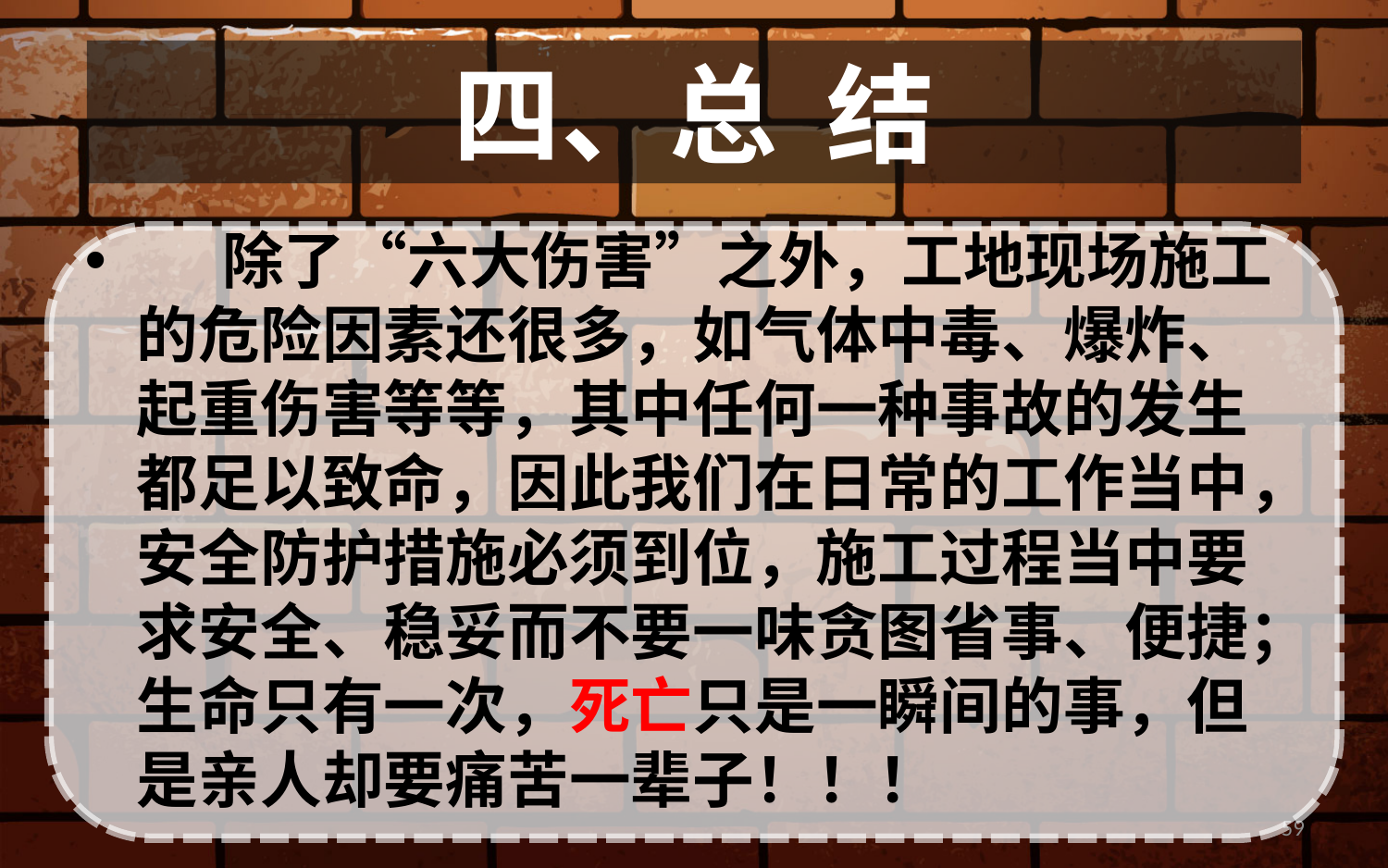

四、总  结
     除了“六大伤害”之外，工地现场施工的危险因素还很多，如气体中毒、爆炸、起重伤害等等，其中任何一种事故的发生都足以致命，因此我们在日常的工作当中，安全防护措施必须到位，施工过程当中要求安全、稳妥而不要一味贪图省事、便捷；生命只有一次，死亡只是一瞬间的事，但是亲人却要痛苦一辈子！！！

59